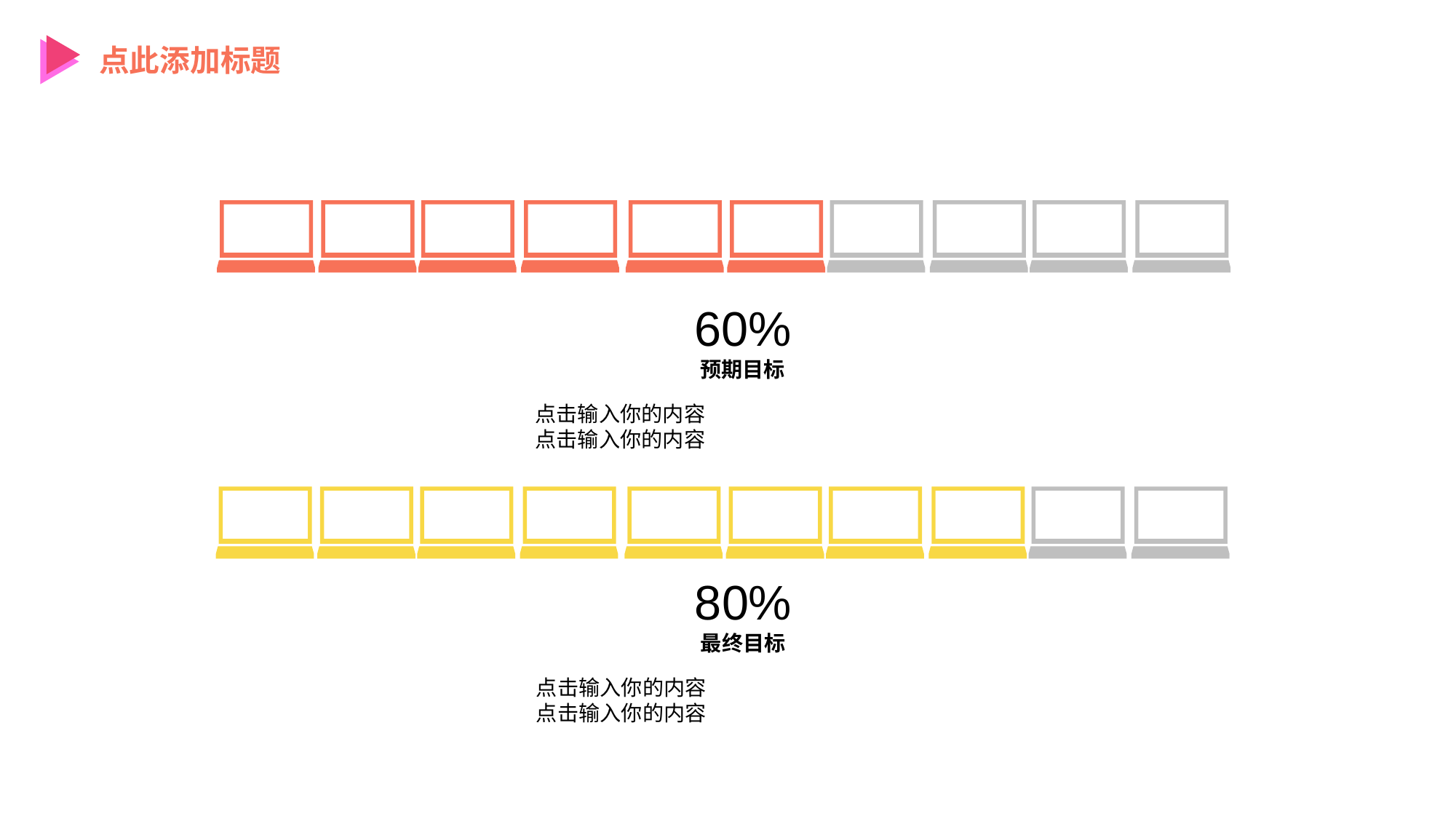

点此添加标题

60%
预期目标

点击输入你的内容
点击输入你的内容

80%
最终目标

点击输入你的内容
点击输入你的内容